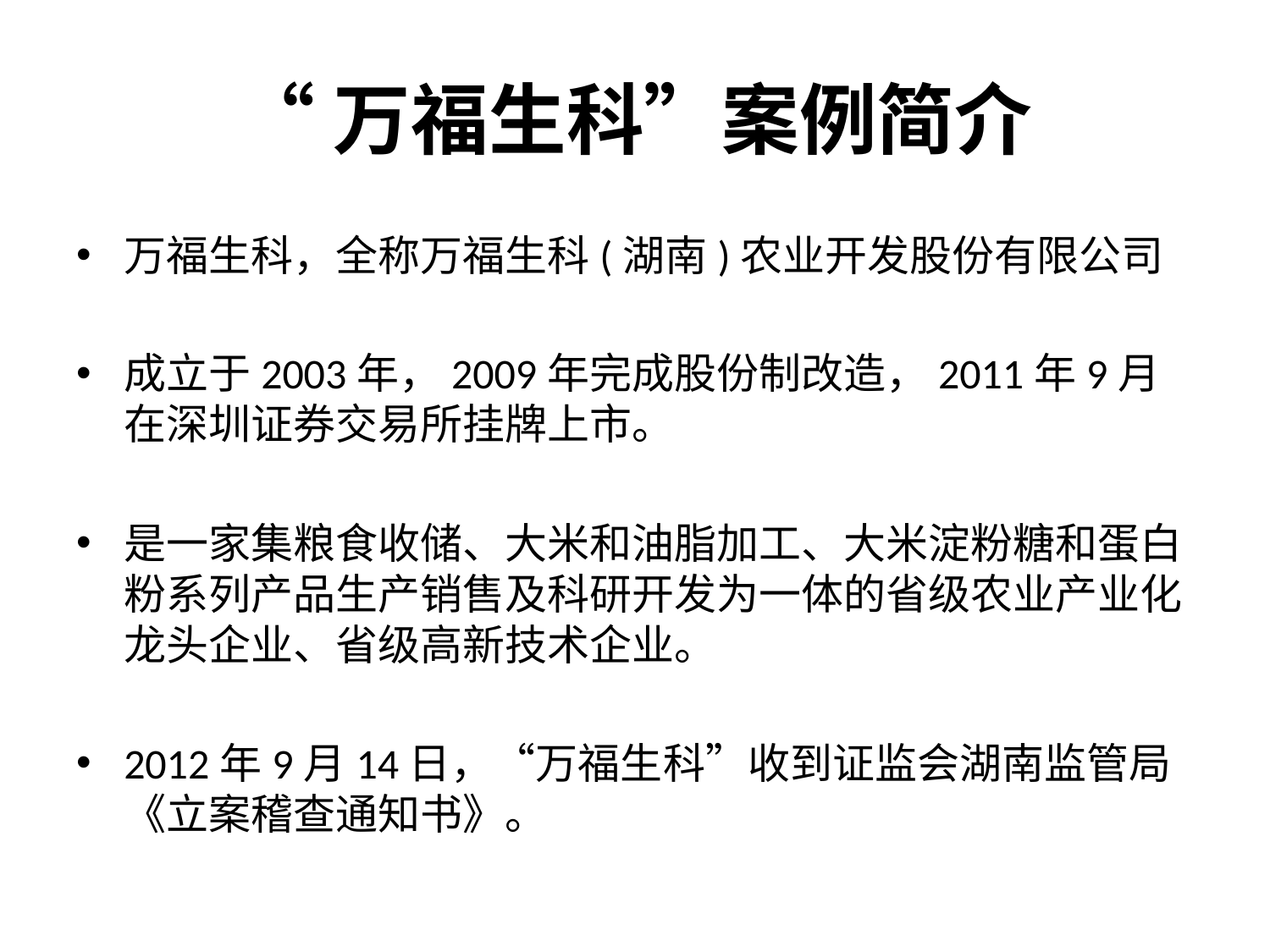

# “万福生科”案例简介
万福生科，全称万福生科(湖南)农业开发股份有限公司

成立于2003年，2009年完成股份制改造，2011年9月在深圳证券交易所挂牌上市。

是一家集粮食收储、大米和油脂加工、大米淀粉糖和蛋白粉系列产品生产销售及科研开发为一体的省级农业产业化龙头企业、省级高新技术企业。

2012年9月14日，“万福生科”收到证监会湖南监管局《立案稽查通知书》。